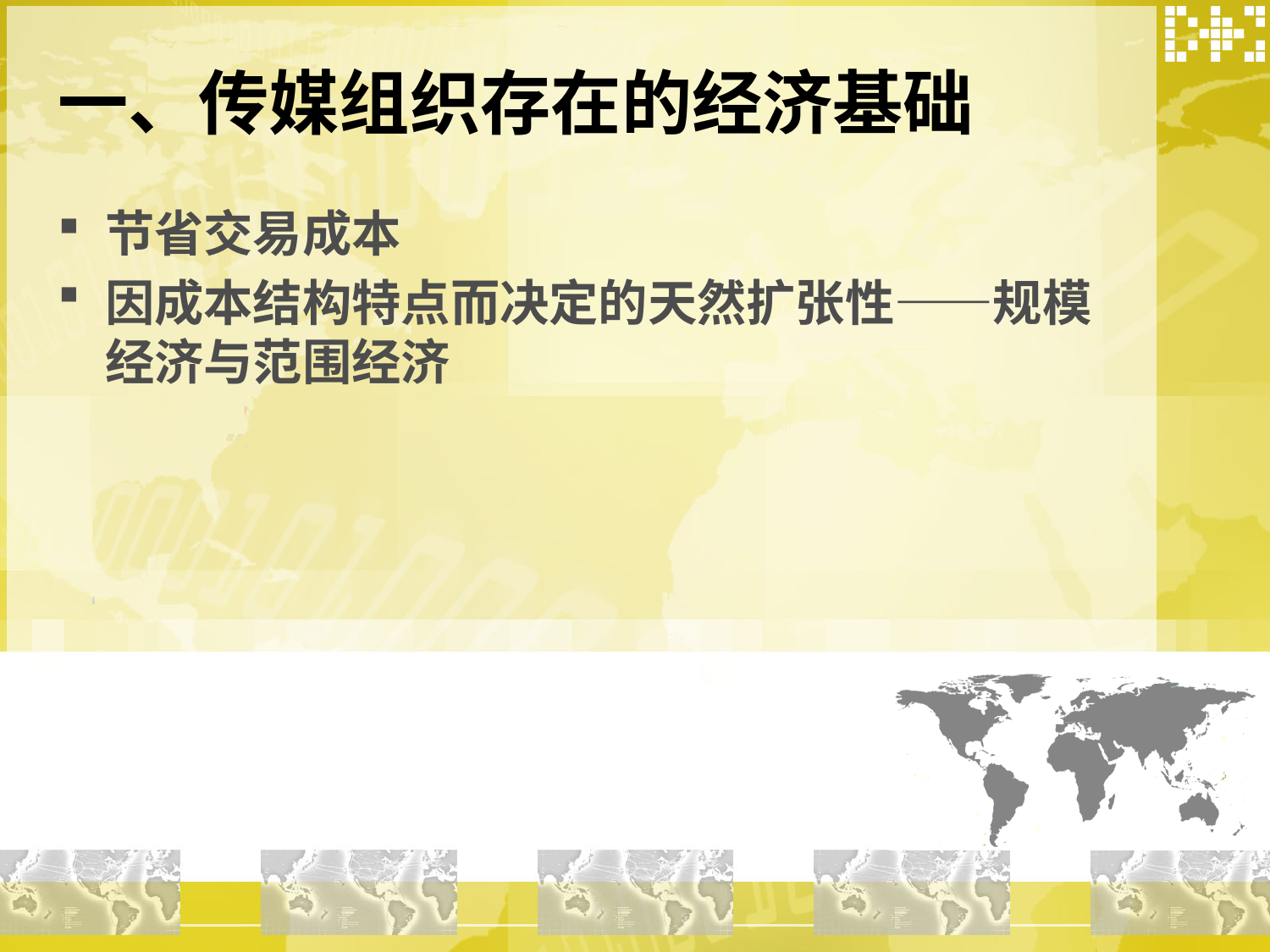

# 一、传媒组织存在的经济基础
节省交易成本
因成本结构特点而决定的天然扩张性——规模经济与范围经济
72